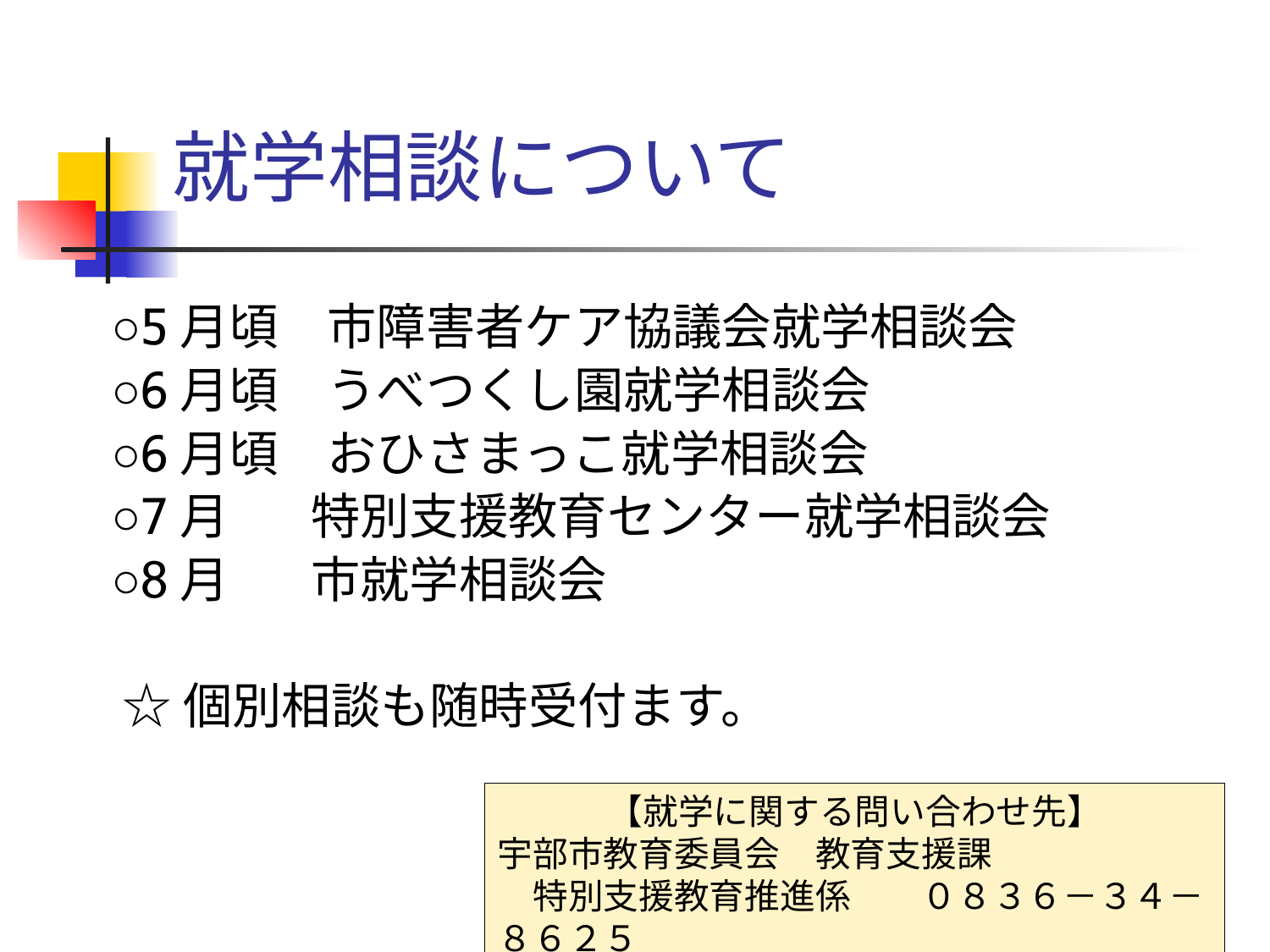

就学相談について
○5月頃　市障害者ケア協議会就学相談会
○6月頃　うべつくし園就学相談会
○6月頃　おひさまっこ就学相談会
○7月　   特別支援教育センター就学相談会
○8月　   市就学相談会

 ☆個別相談も随時受付ます。

【就学に関する問い合わせ先】
宇部市教育委員会　教育支援課
　特別支援教育推進係　　０８３６－３４－８６２５